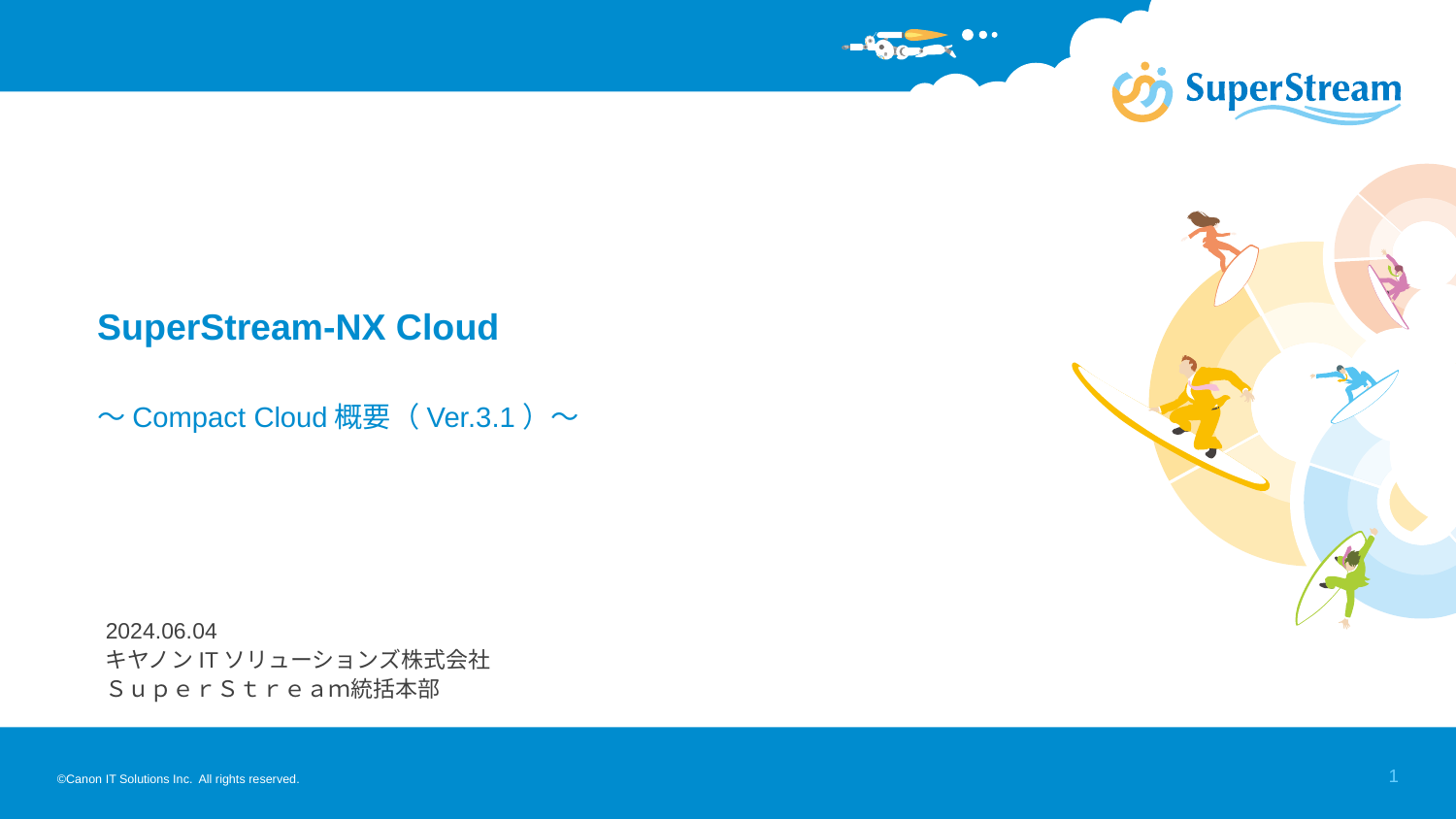

# SuperStream-NX Cloud ～Compact Cloud概要（Ver.3.1）～
2024.06.04
キヤノンITソリューションズ株式会社
ＳｕｐｅｒＳｔｒｅａｍ統括本部
©Canon IT Solutions Inc.  All rights reserved.
1